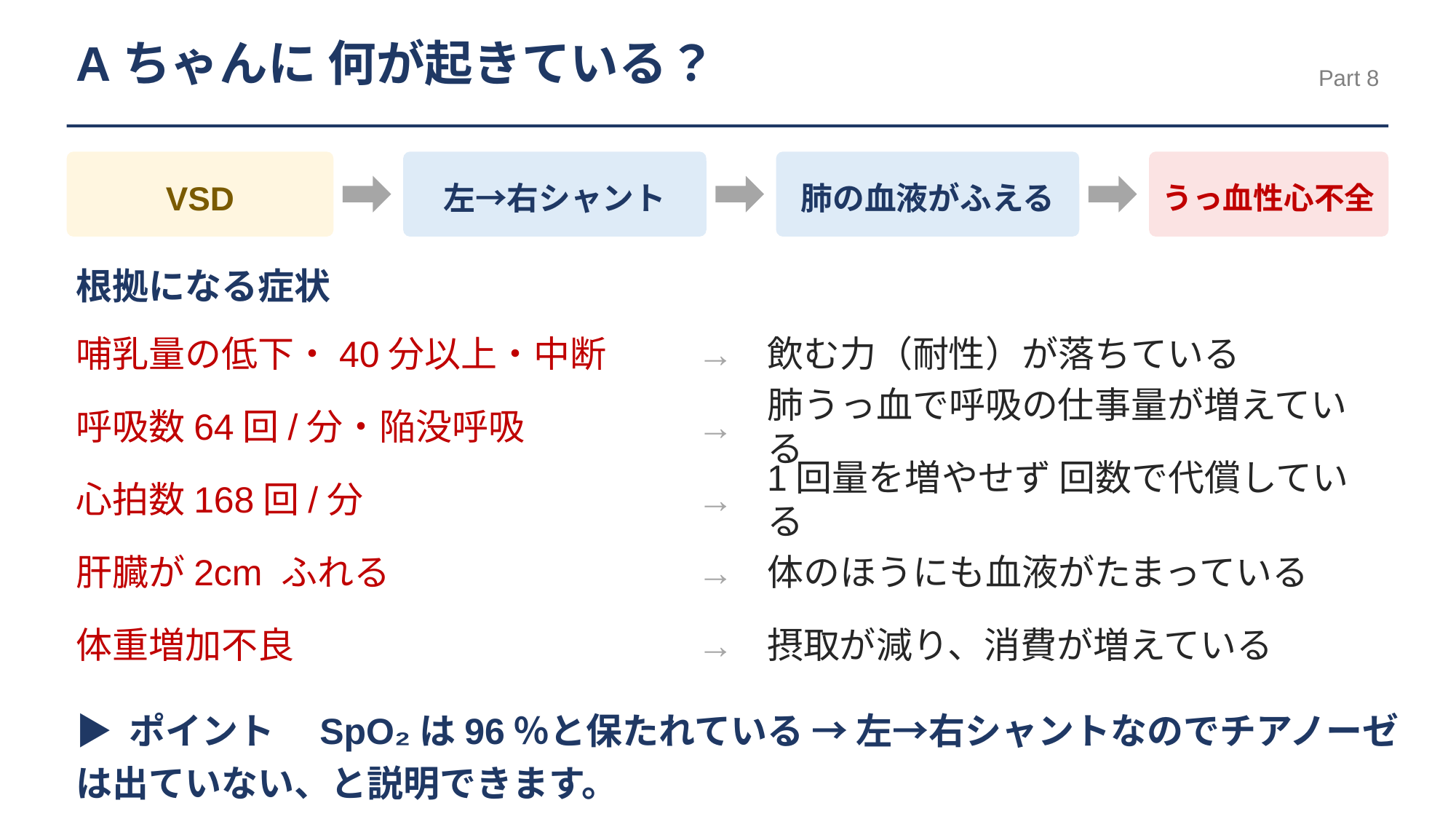

Aちゃんに 何が起きている？
Part 8

VSD
左→右シャント
肺の血液がふえる
うっ血性心不全

根拠になる症状
哺乳量の低下・40分以上・中断
→
飲む力（耐性）が落ちている
呼吸数64回/分・陥没呼吸
→
肺うっ血で呼吸の仕事量が増えている
心拍数168回/分
→
1回量を増やせず 回数で代償している
肝臓が2cm ふれる
→
体のほうにも血液がたまっている
体重増加不良
→
摂取が減り、消費が増えている
▶ ポイント　SpO₂は96％と保たれている → 左→右シャントなのでチアノーゼは出ていない、と説明できます。